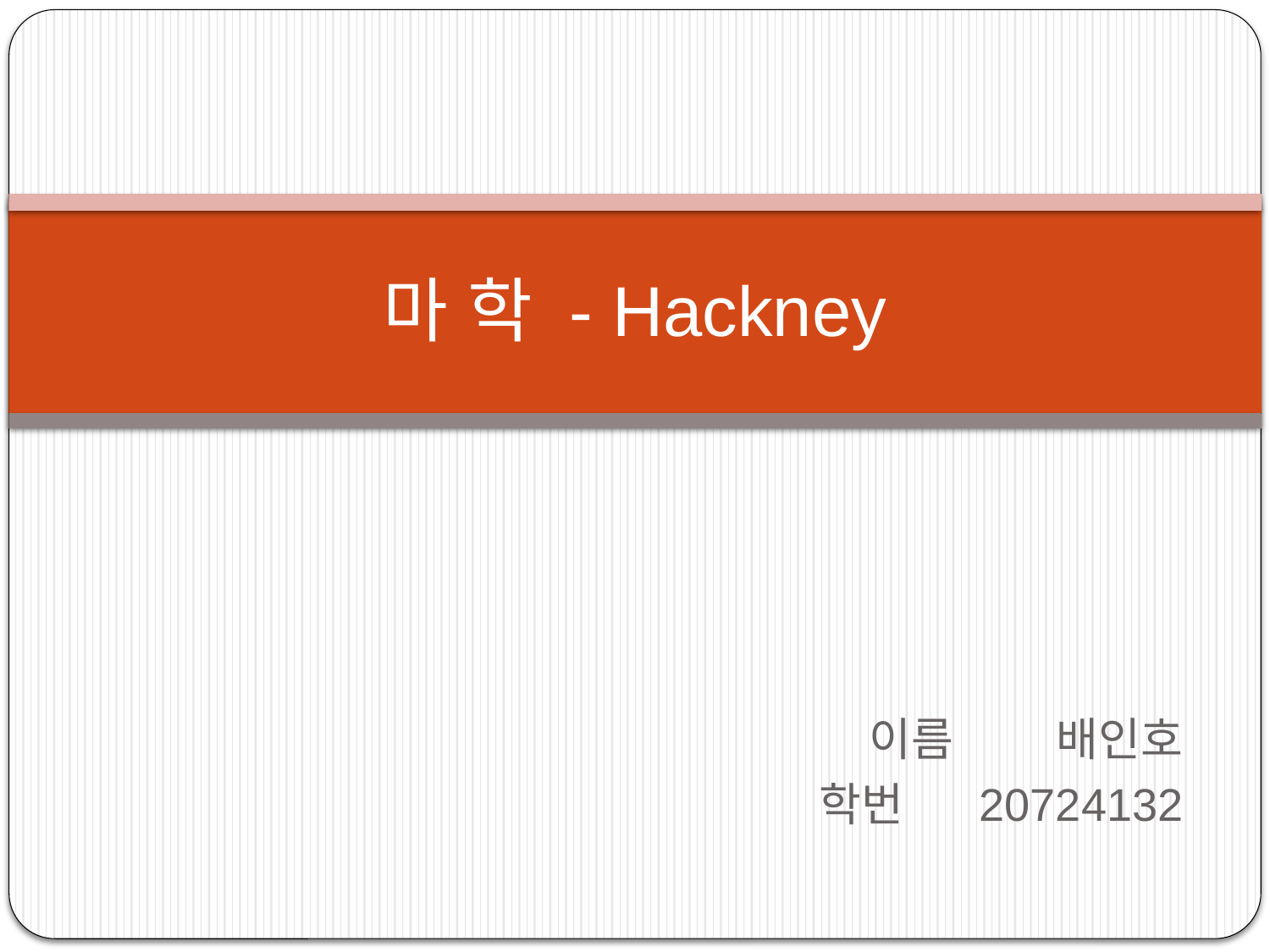

# 마 학 - Hackney
이름        배인호
학번     20724132